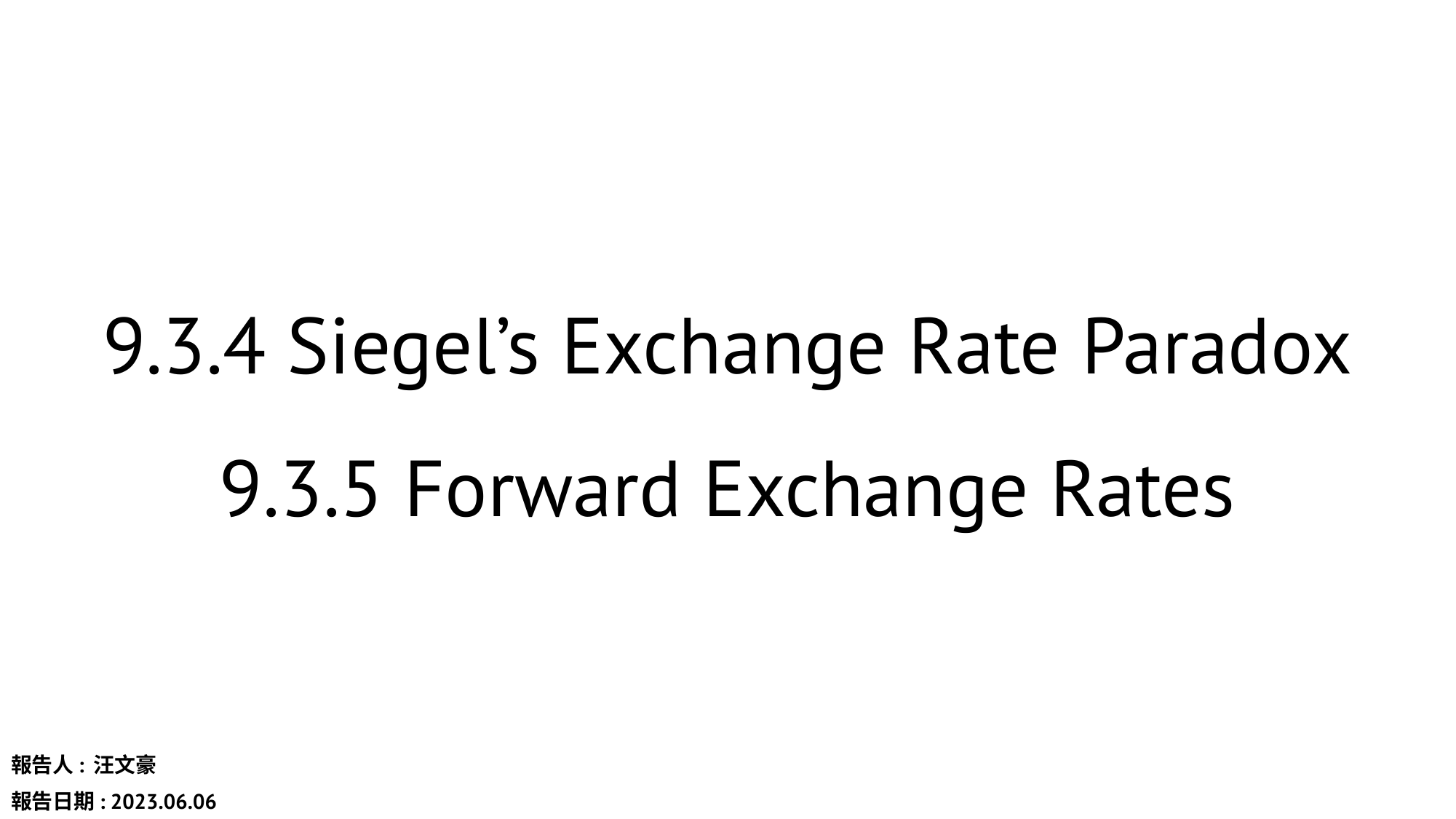

# 9.3.4 Siegel’s Exchange Rate Paradox 9.3.5 Forward Exchange Rates
報告人: 汪文豪
報告日期: 2023.06.06